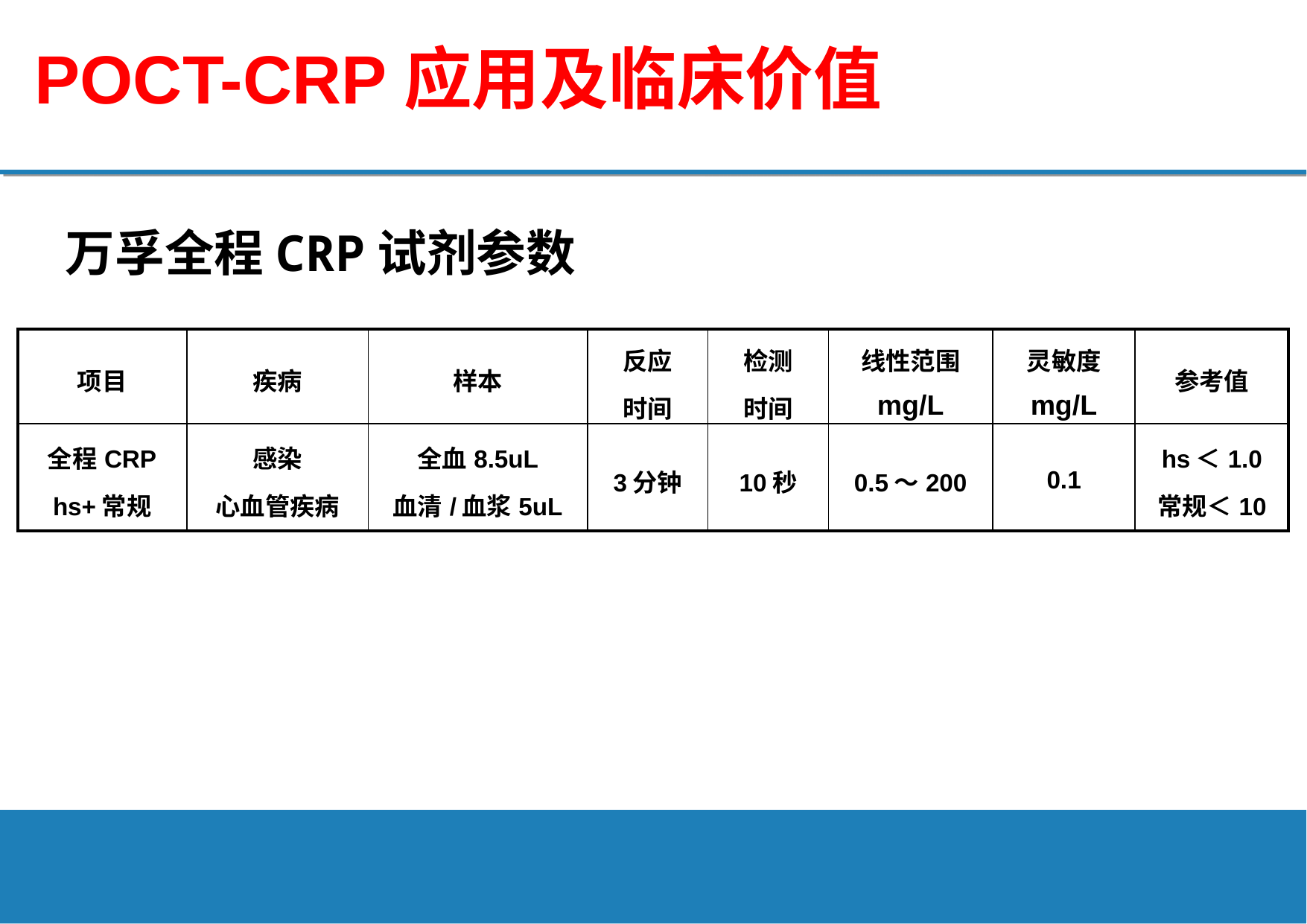

POCT-CRP应用及临床价值

万孚全程CRP试剂参数
| 项目 | 疾病 | 样本 | 反应 时间 | 检测 时间 | 线性范围 mg/L | 灵敏度 mg/L | 参考值 |
| --- | --- | --- | --- | --- | --- | --- | --- |
| 全程CRP hs+常规 | 感染 心血管疾病 | 全血8.5uL 血清/血浆5uL | 3分钟 | 10秒 | 0.5～200 | 0.1 | hs＜1.0 常规＜10 |